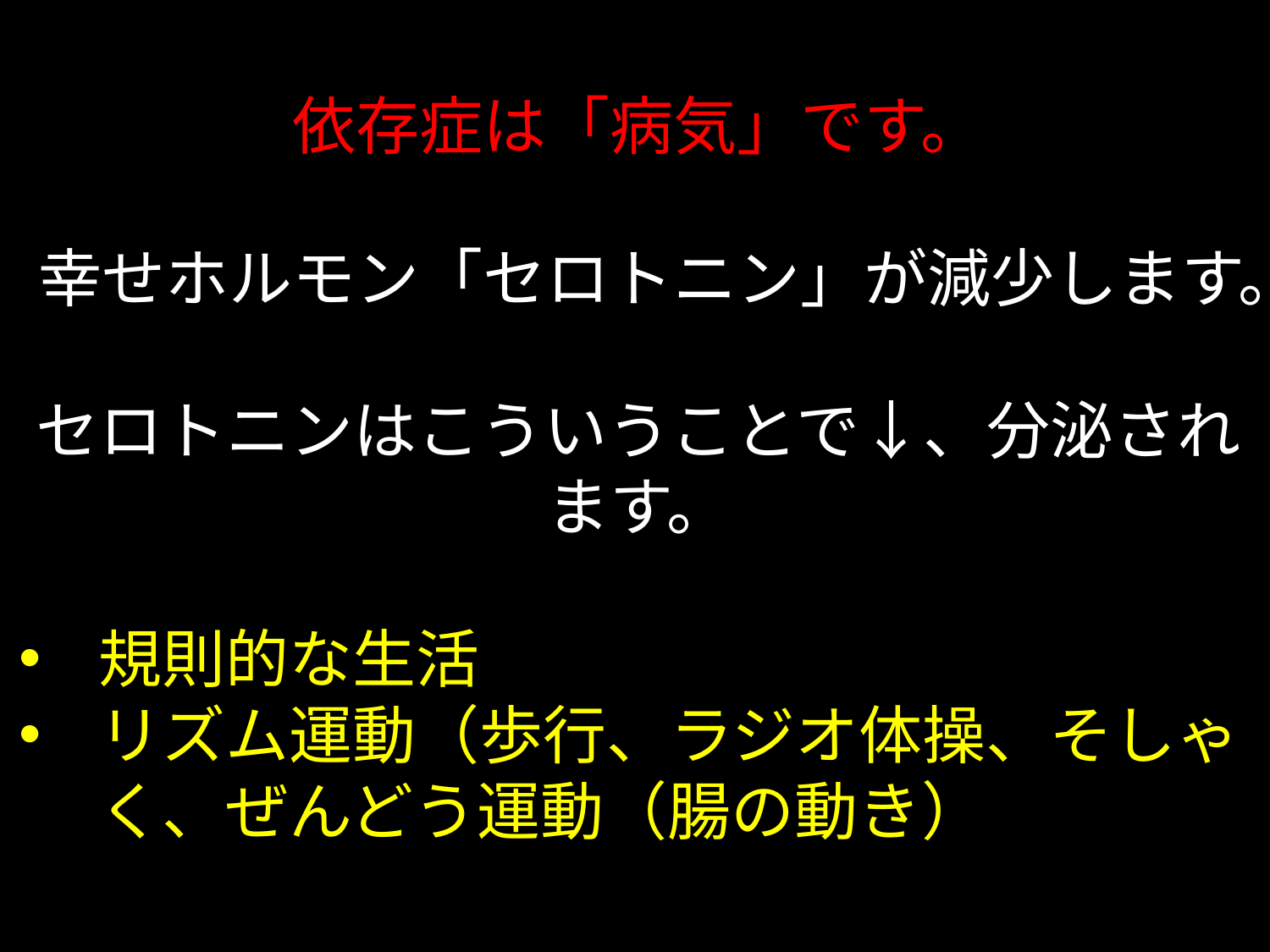

依存症は「病気」です。

幸せホルモン「セロトニン」が減少します。

セロトニンはこういうことで↓、分泌されます。

規則的な生活
リズム運動（歩行、ラジオ体操、そしゃく、ぜんどう運動（腸の動き）